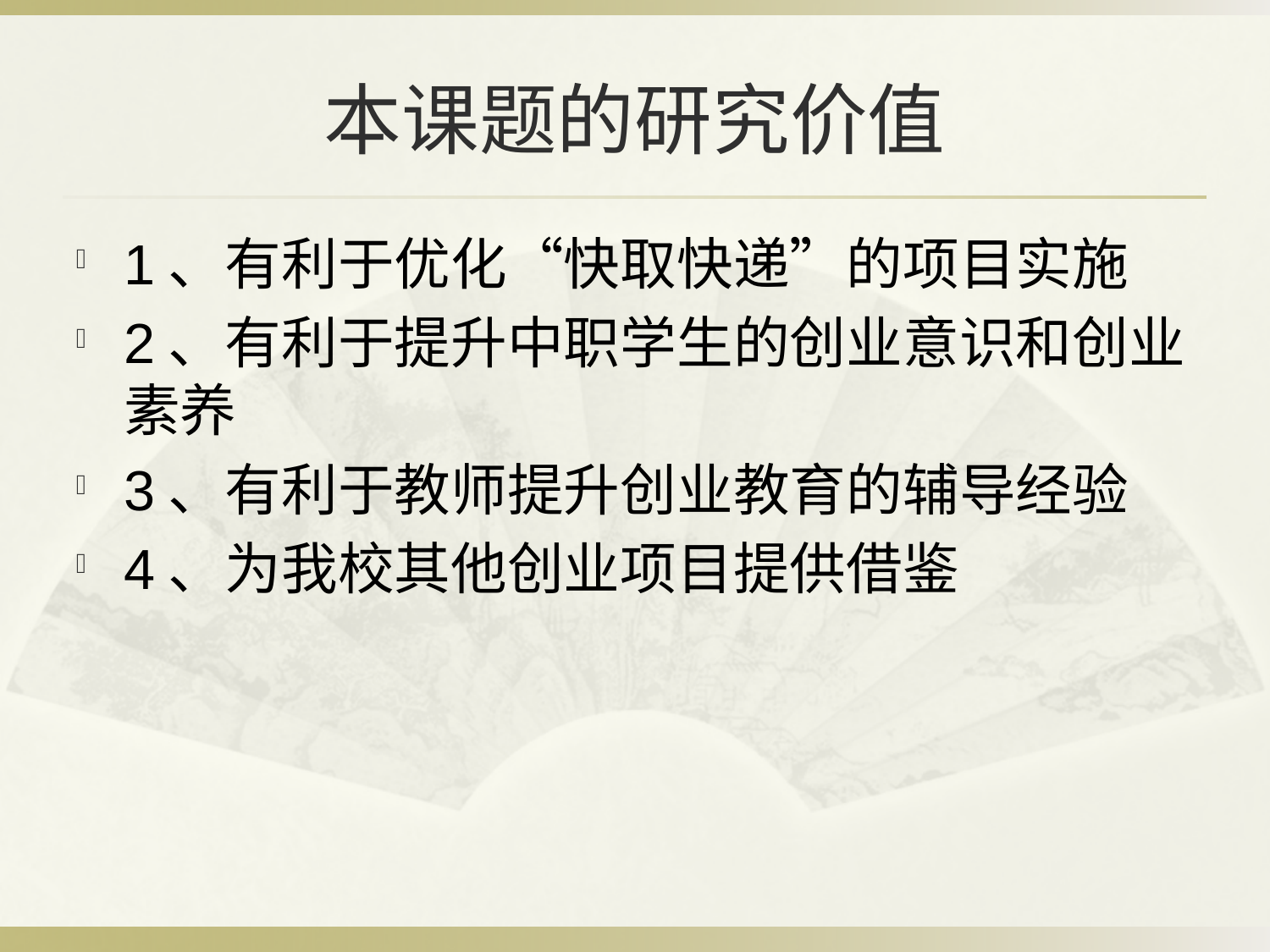

# 本课题的研究价值
1、有利于优化“快取快递”的项目实施
2、有利于提升中职学生的创业意识和创业素养
3、有利于教师提升创业教育的辅导经验
4、为我校其他创业项目提供借鉴